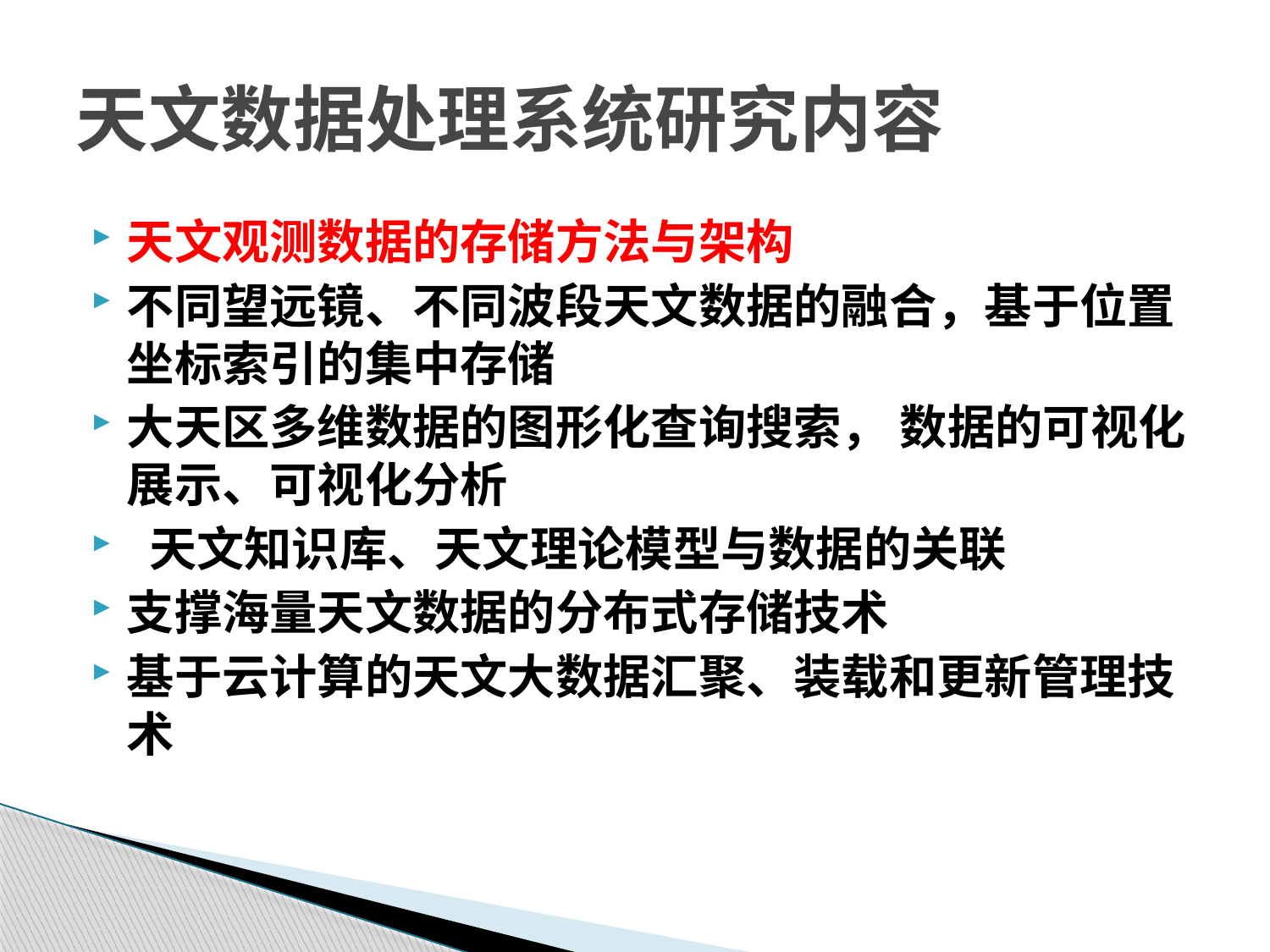

# 天文数据处理系统研究内容
天文观测数据的存储方法与架构
不同望远镜、不同波段天文数据的融合，基于位置坐标索引的集中存储
大天区多维数据的图形化查询搜索， 数据的可视化展示、可视化分析
 天文知识库、天文理论模型与数据的关联
支撑海量天文数据的分布式存储技术
基于云计算的天文大数据汇聚、装载和更新管理技术